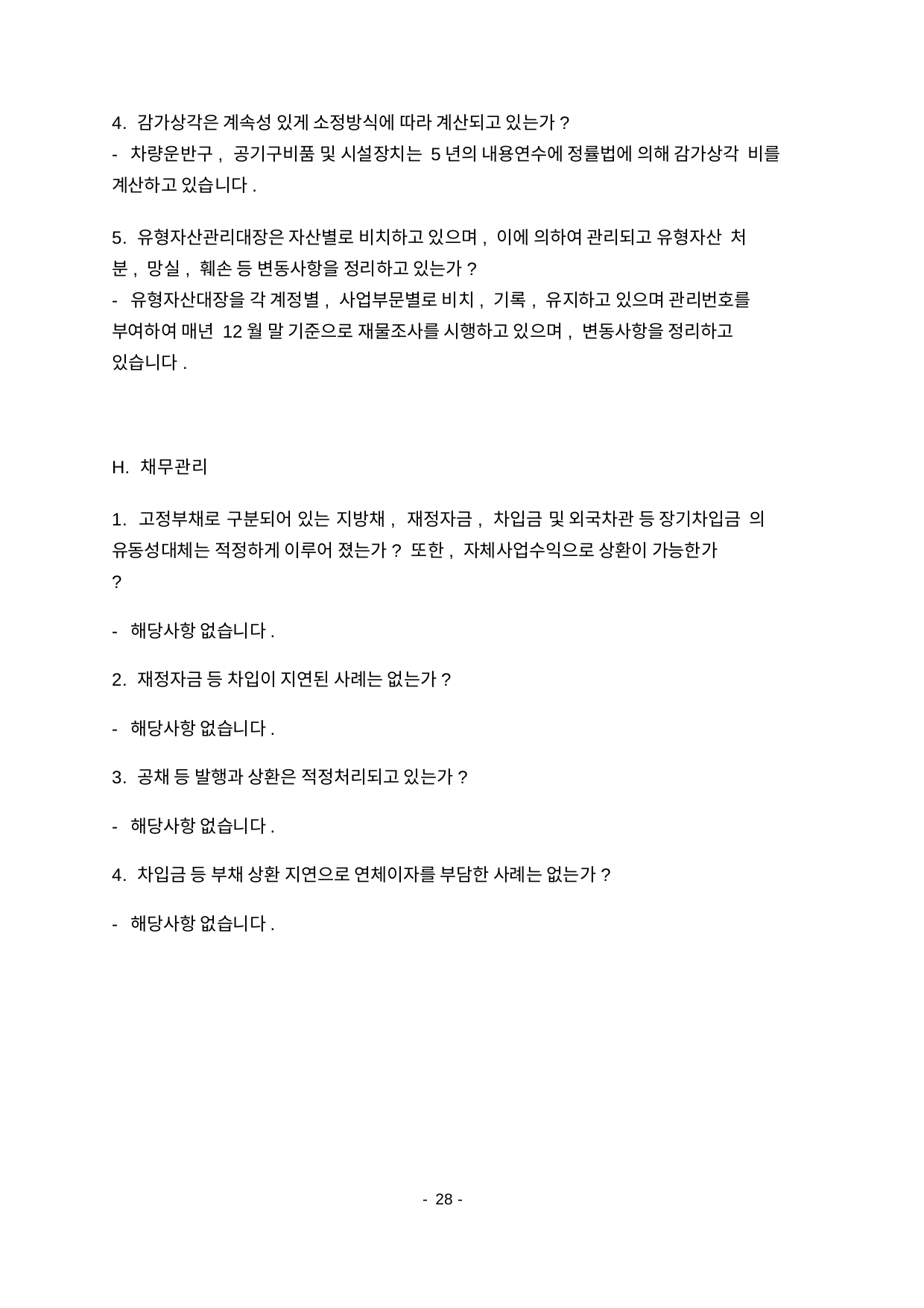

4. 감가상각은 계속성 있게 소정방식에 따라 계산되고 있는가?
- 차량운반구, 공기구비품 및 시설장치는 5년의 내용연수에 정률법에 의해 감가상각  비를 계산하고 있습니다.

5. 유형자산관리대장은 자산별로 비치하고 있으며, 이에 의하여 관리되고 유형자산  처분, 망실, 훼손 등 변동사항을 정리하고 있는가?
- 유형자산대장을 각 계정별, 사업부문별로 비치, 기록, 유지하고 있으며 관리번호를
부여하여 매년 12월 말 기준으로 재물조사를 시행하고 있으며, 변동사항을 정리하고  있습니다.
H. 채무관리

1. 고정부채로 구분되어 있는 지방채, 재정자금, 차입금 및 외국차관 등 장기차입금  의 유동성대체는 적정하게 이루어 졌는가? 또한, 자체사업수익으로 상환이 가능한가
?

- 해당사항 없습니다.

2. 재정자금 등 차입이 지연된 사례는 없는가?

- 해당사항 없습니다.

3. 공채 등 발행과 상환은 적정처리되고 있는가?

- 해당사항 없습니다.

4. 차입금 등 부채 상환 지연으로 연체이자를 부담한 사례는 없는가?

- 해당사항 없습니다.
- 28 -